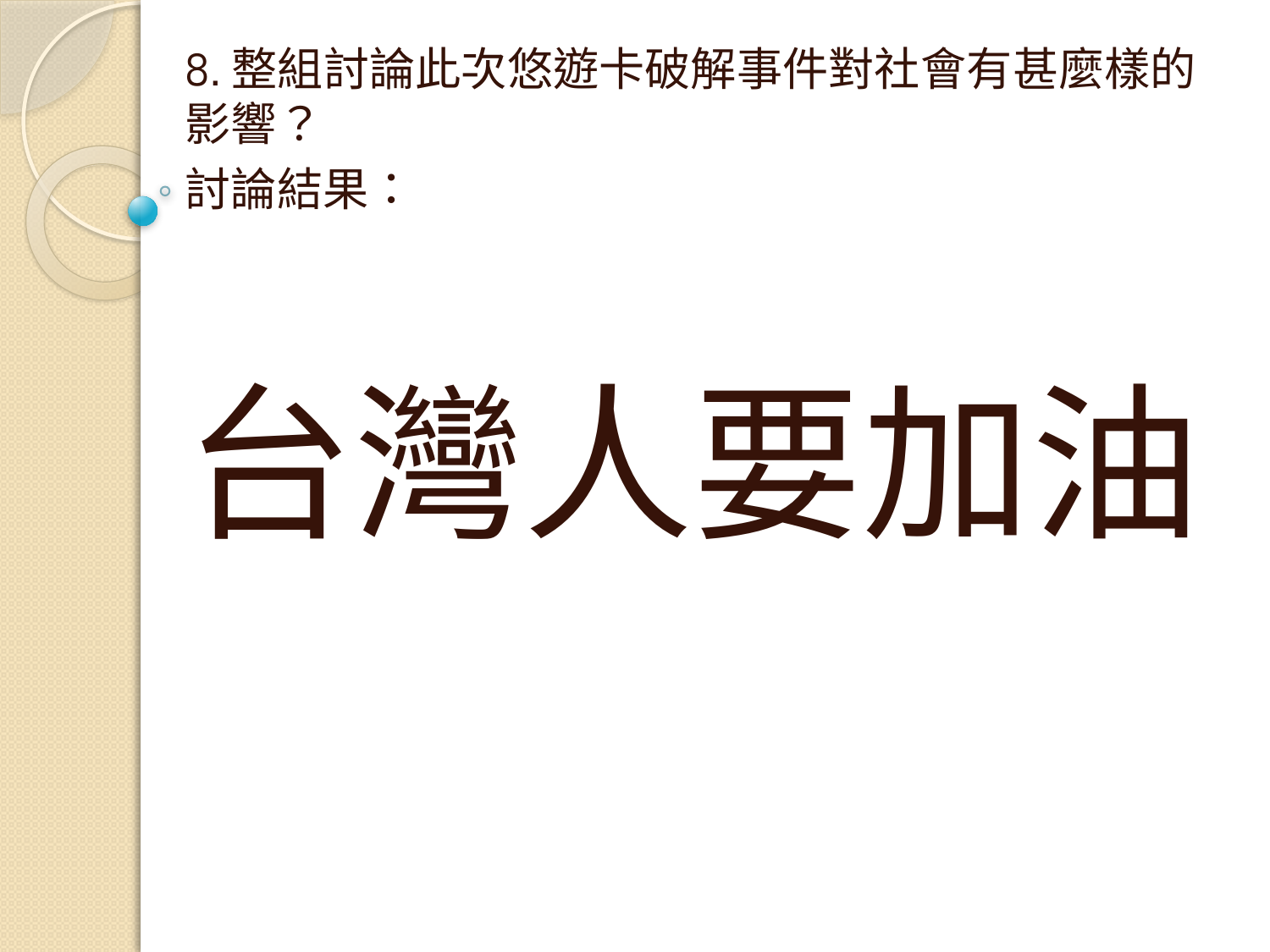

#
8.整組討論此次悠遊卡破解事件對社會有甚麼樣的影響？
討論結果：

台灣人要加油